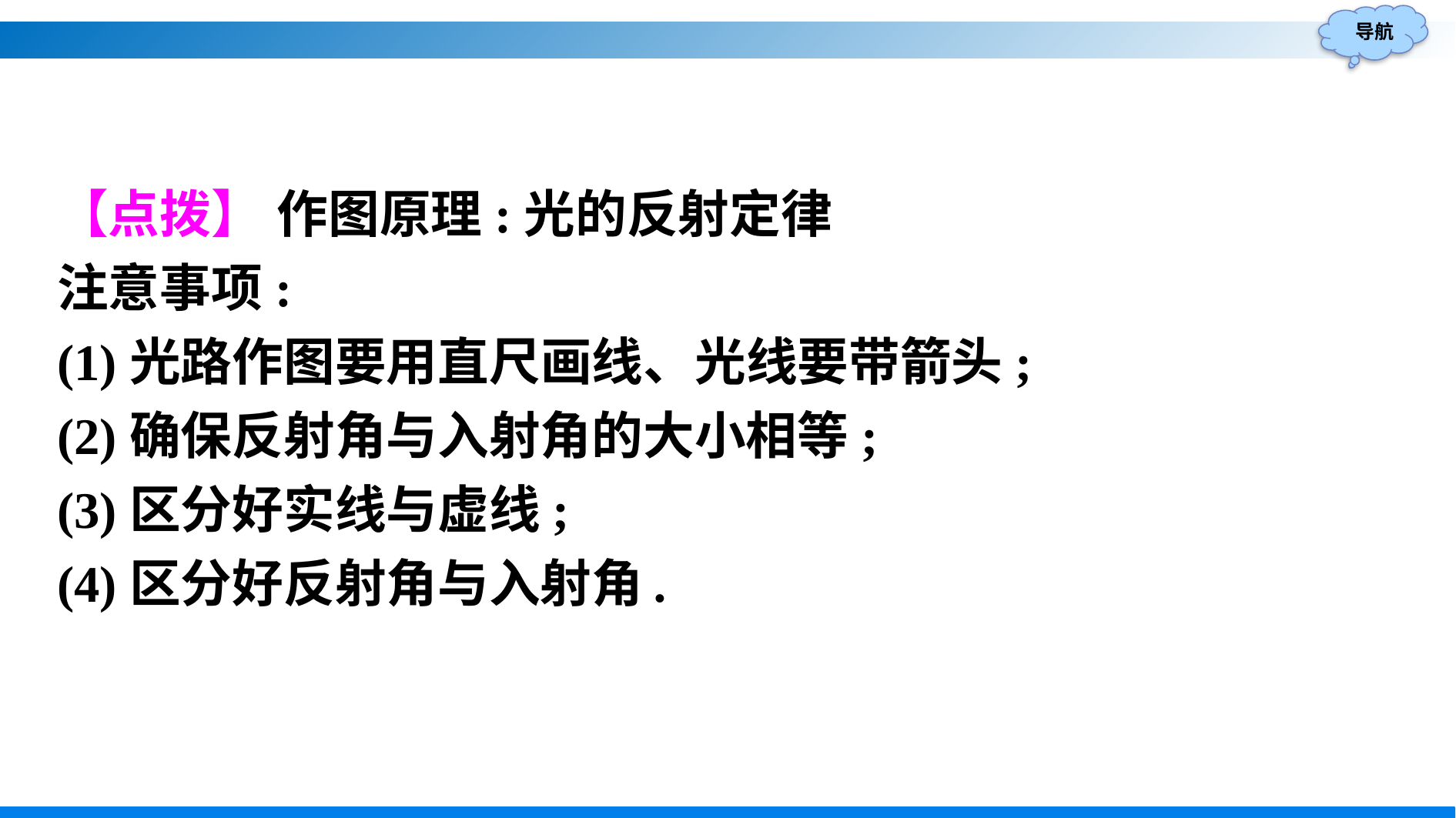

【点拨】 作图原理:光的反射定律
注意事项:
(1)光路作图要用直尺画线、光线要带箭头;
(2)确保反射角与入射角的大小相等;
(3)区分好实线与虚线;
(4)区分好反射角与入射角.